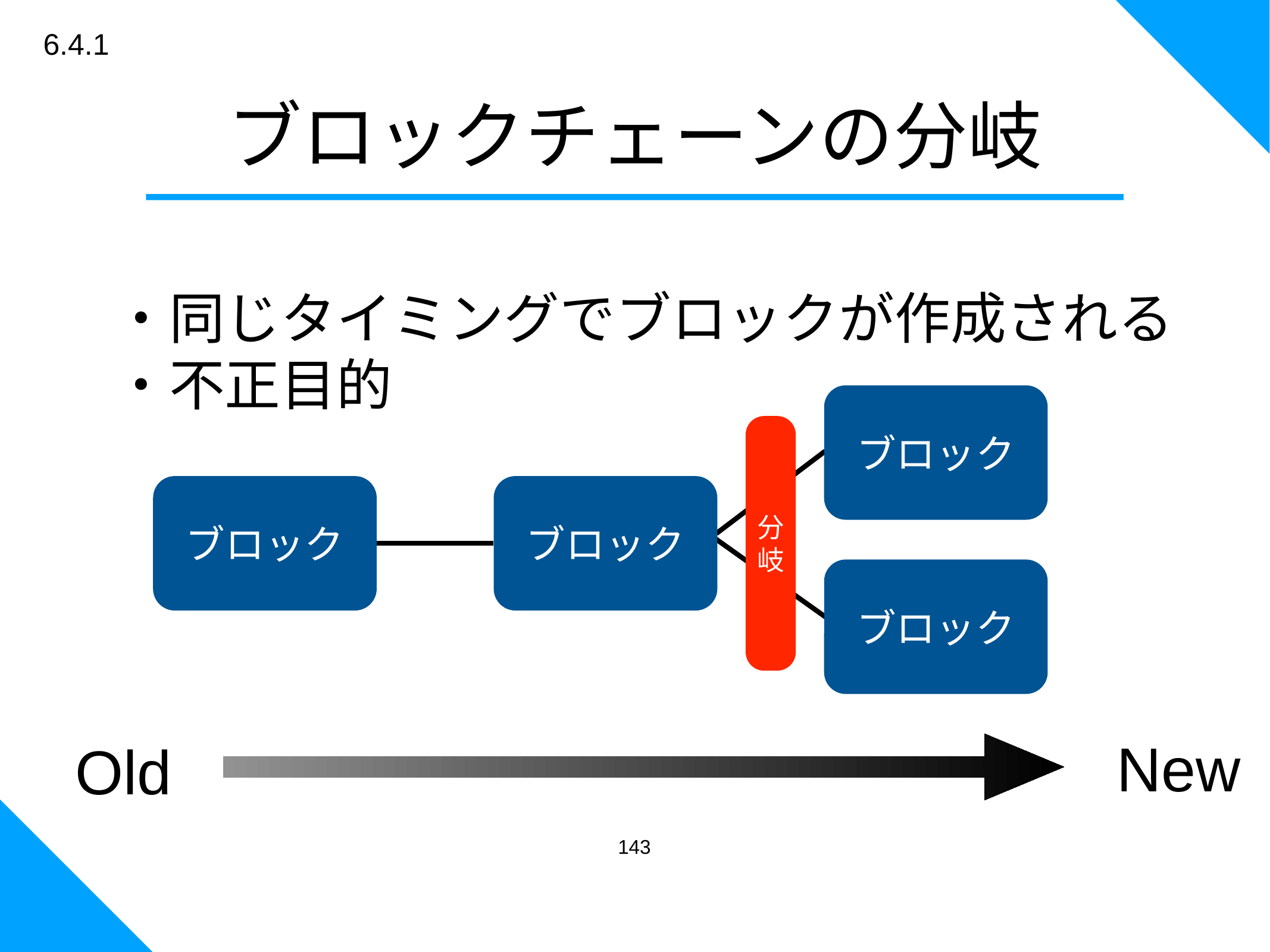

6.4.1
ブロックチェーンの分岐
・同じタイミングでブロックが作成される
・不正目的

分岐
ブロック

ブロック
ブロック

ブロック
New

Old
143